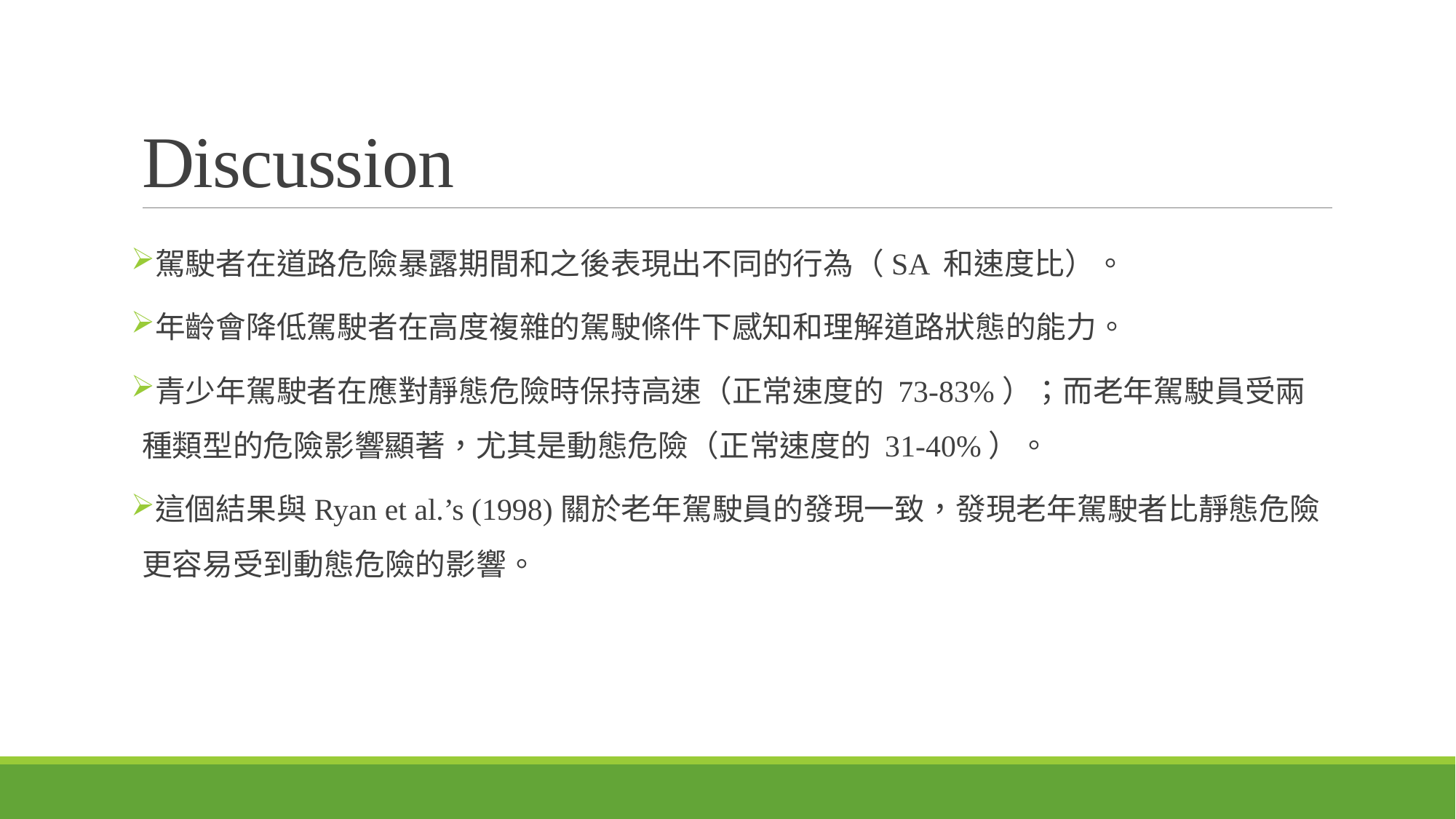

# Discussion
駕駛者在道路危險暴露期間和之後表現出不同的行為（SA 和速度比）。
年齡會降低駕駛者在高度複雜的駕駛條件下感知和理解道路狀態的能力。
青少年駕駛者在應對靜態危險時保持高速（正常速度的 73-83%）；而老年駕駛員受兩種類型的危險影響顯著，尤其是動態危險（正常速度的 31-40%）。
這個結果與Ryan et al.’s (1998)關於老年駕駛員的發現一致，發現老年駕駛者比靜態危險更容易受到動態危險的影響。